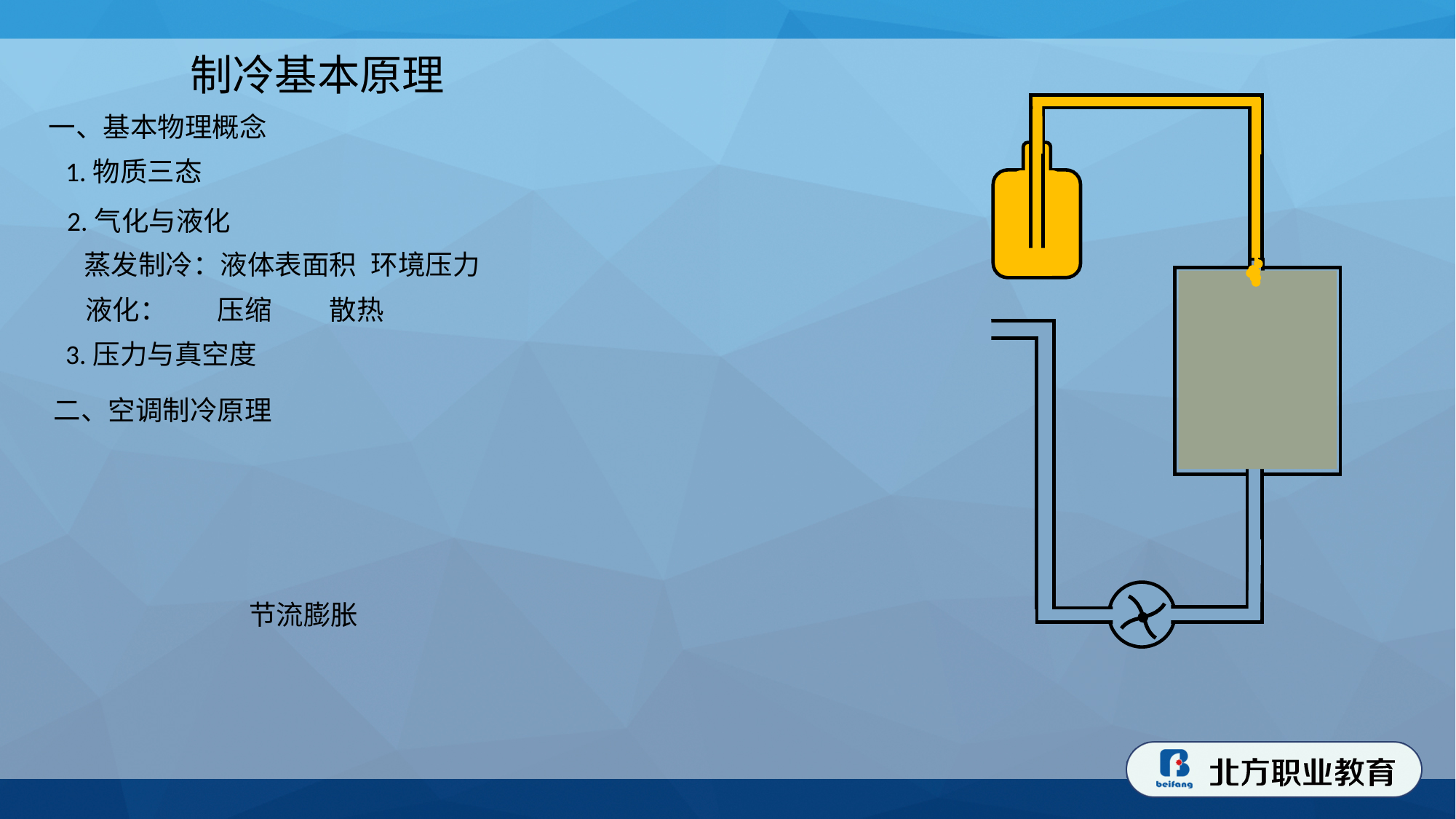

制冷基本原理

一、基本物理概念

1.物质三态
2.气化与液化
蒸发制冷：
液体表面积
环境压力

液化：
压缩
散热

3.压力与真空度
二、空调制冷原理

节流膨胀